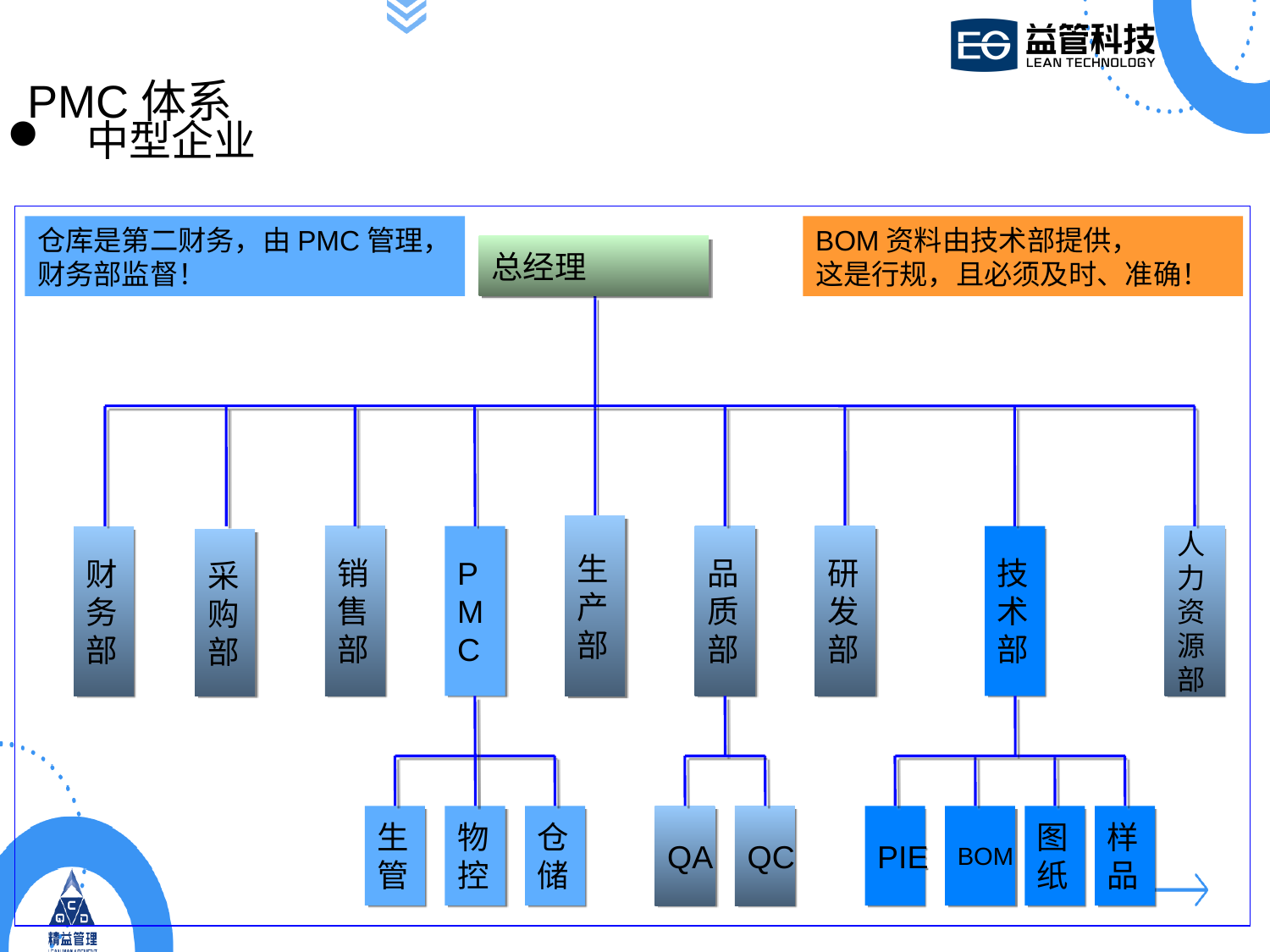

PMC体系
中型企业

仓库是第二财务，由PMC管理，
财务部监督！
BOM资料由技术部提供，
这是行规，且必须及时、准确！
总经理

生
产
部
销
售
部
P
M
C
品
质
部
研
发
部
技
术
部
人
力
资
源
部
财
务
部
采
购
部

生
管
物
控
仓
储
QA
QC
PIE
BOM
图
纸
样
品